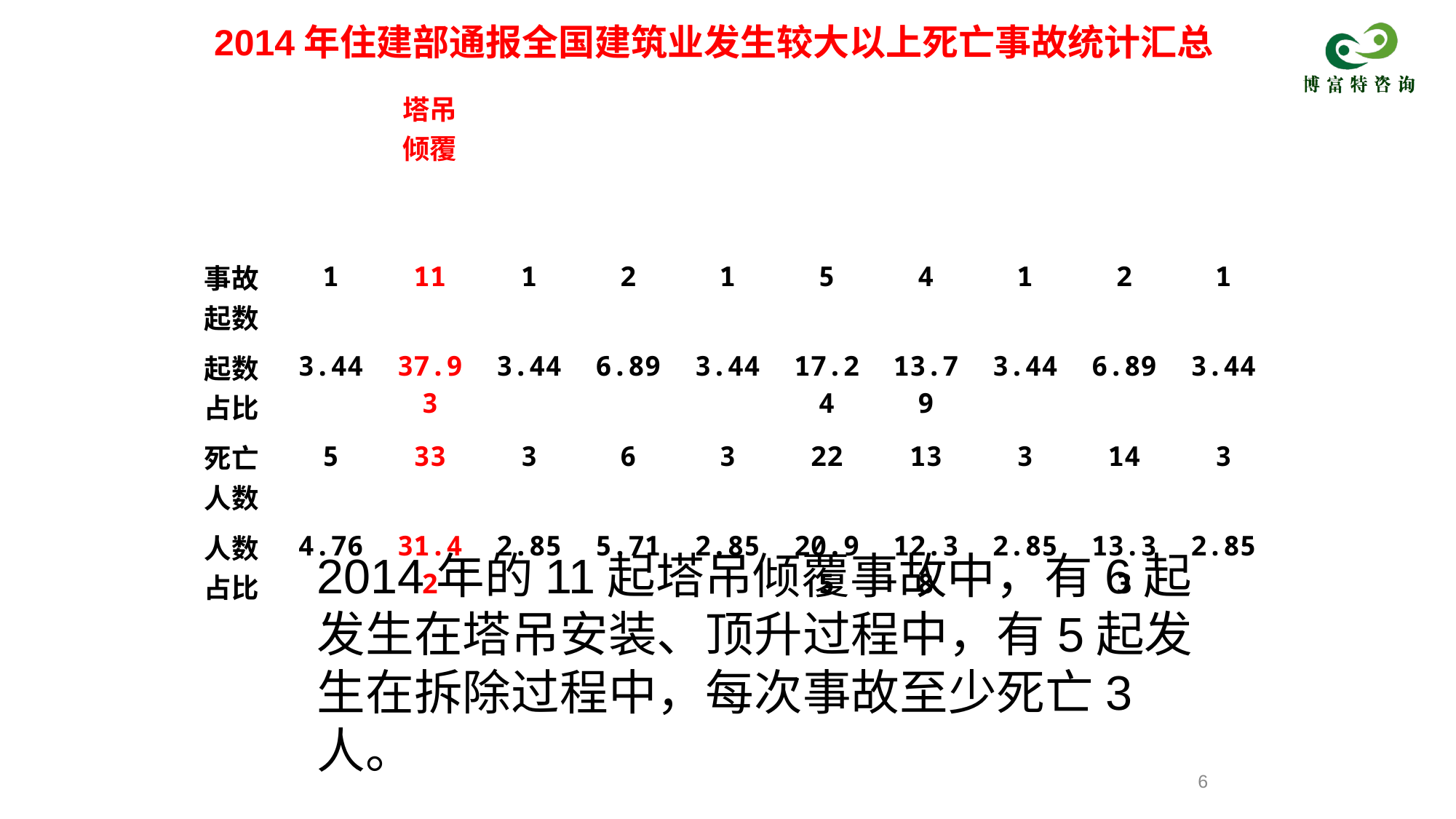

2014年住建部通报全国建筑业发生较大以上死亡事故统计汇总
| 事故类型 | 卸料平台垮塌 | 塔吊倾覆 | 砖胎模坍塌 | 屋架钢梁倒塌 | 自制吊装支架倒塌 | 模板支撑坍塌 | 基坑边坡坍塌 | 脚手架坍塌 | 钢筋倾覆坍塌 | 吊车侧翻 |
| --- | --- | --- | --- | --- | --- | --- | --- | --- | --- | --- |
| 事故起数 | 1 | 11 | 1 | 2 | 1 | 5 | 4 | 1 | 2 | 1 |
| 起数占比 | 3.44 | 37.93 | 3.44 | 6.89 | 3.44 | 17.24 | 13.79 | 3.44 | 6.89 | 3.44 |
| 死亡人数 | 5 | 33 | 3 | 6 | 3 | 22 | 13 | 3 | 14 | 3 |
| 人数占比 | 4.76 | 31.42 | 2.85 | 5.71 | 2.85 | 20.95 | 12.38 | 2.85 | 13.33 | 2.85 |
2014年的11起塔吊倾覆事故中，有6起发生在塔吊安装、顶升过程中，有5起发生在拆除过程中，每次事故至少死亡3人。
6
6